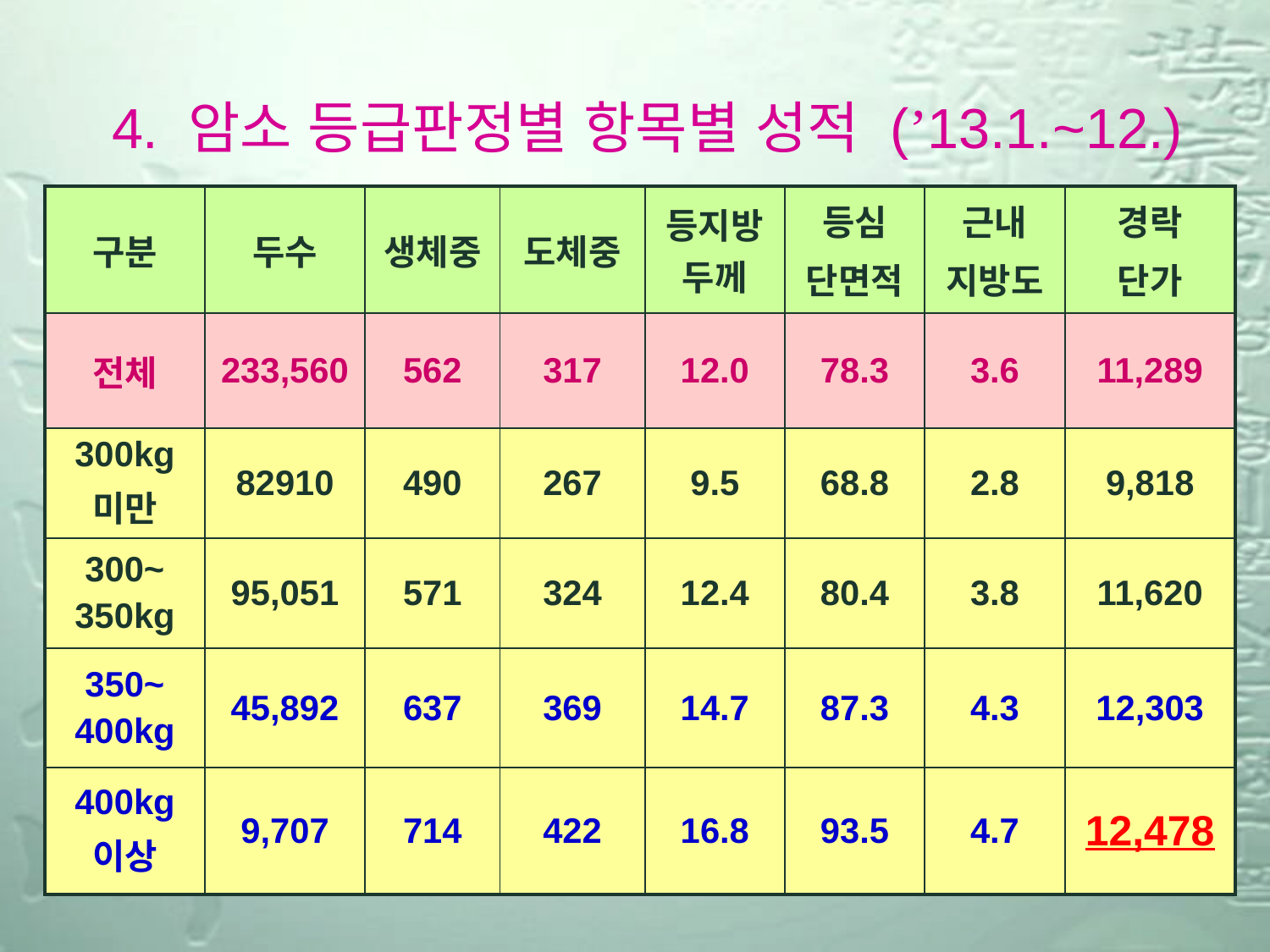

4. 암소 등급판정별 항목별 성적 (’13.1.~12.)
| 구분 | 두수 | 생체중 | 도체중 | 등지방두께 | 등심 단면적 | 근내 지방도 | 경락 단가 |
| --- | --- | --- | --- | --- | --- | --- | --- |
| 전체 | 233,560 | 562 | 317 | 12.0 | 78.3 | 3.6 | 11,289 |
| 300kg 미만 | 82910 | 490 | 267 | 9.5 | 68.8 | 2.8 | 9,818 |
| 300~ 350kg | 95,051 | 571 | 324 | 12.4 | 80.4 | 3.8 | 11,620 |
| 350~ 400kg | 45,892 | 637 | 369 | 14.7 | 87.3 | 4.3 | 12,303 |
| 400kg 이상 | 9,707 | 714 | 422 | 16.8 | 93.5 | 4.7 | 12,478 |